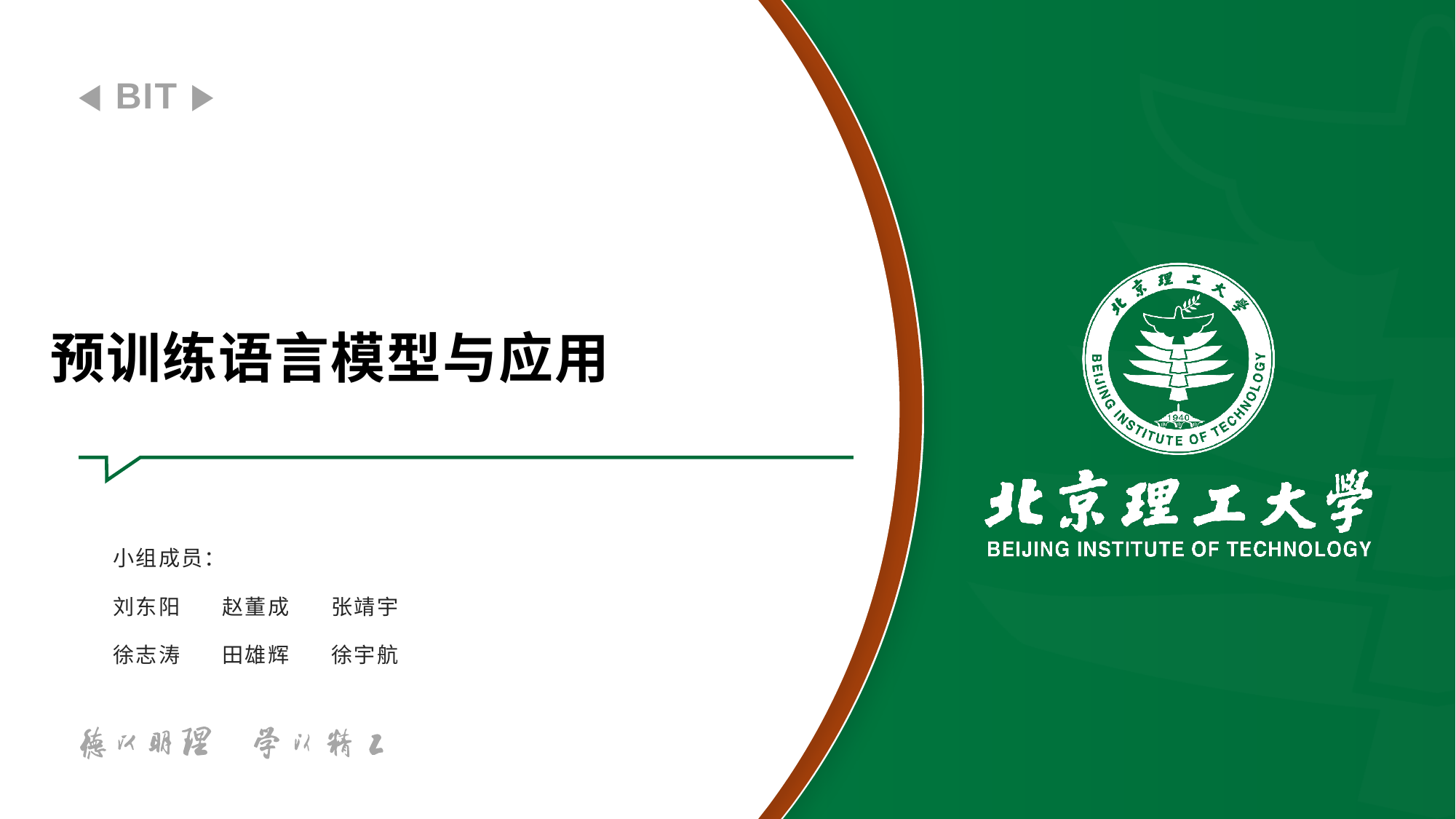

# 预训练语言模型与应用
小组成员：
刘东阳	赵董成	张靖宇
徐志涛	田雄辉	徐宇航